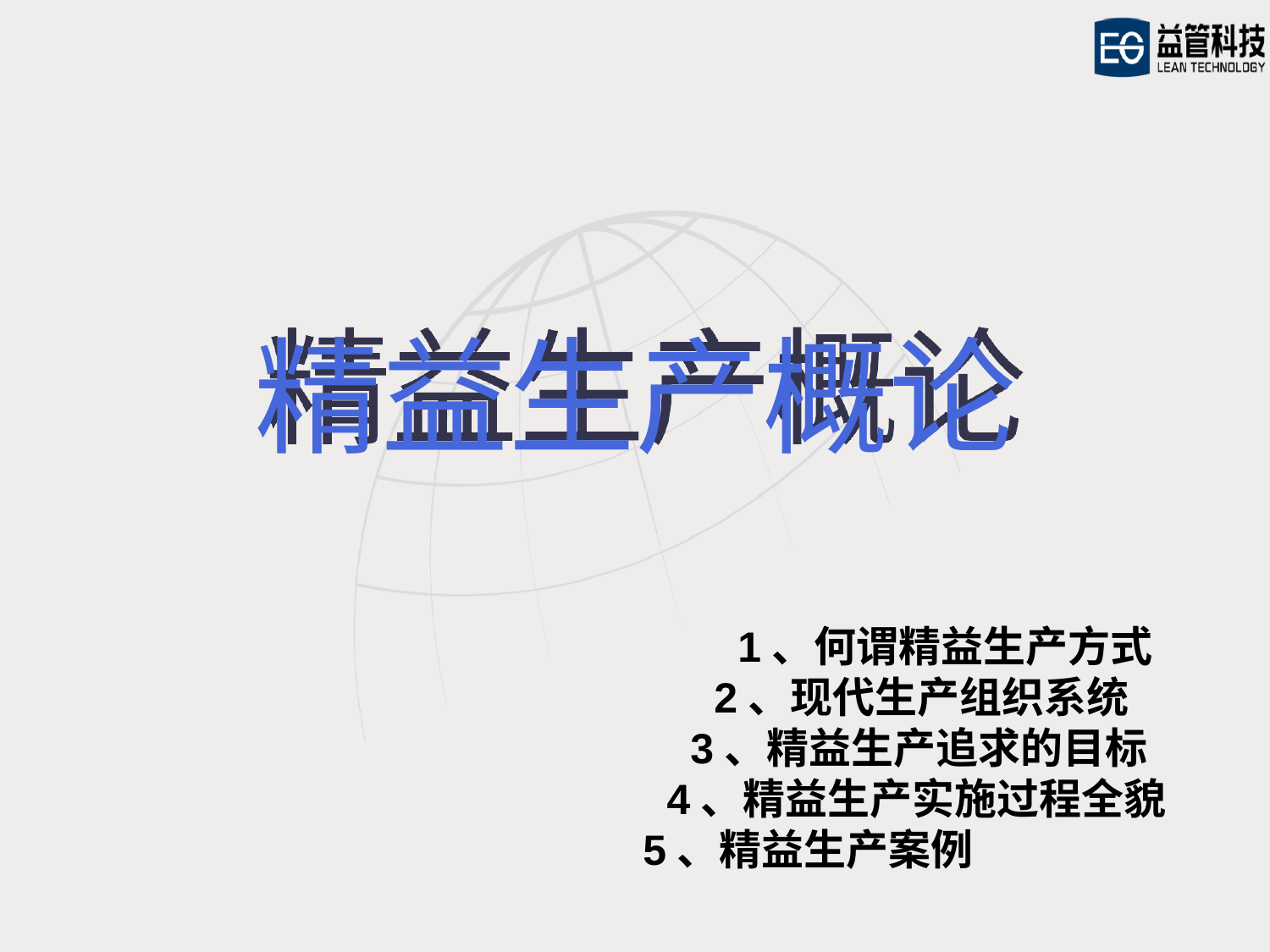

精益生产概论
        1、何谓精益生产方式
      2、现代生产组织系统
    3、精益生产追求的目标
  4、精益生产实施过程全貌
5、精益生产案例